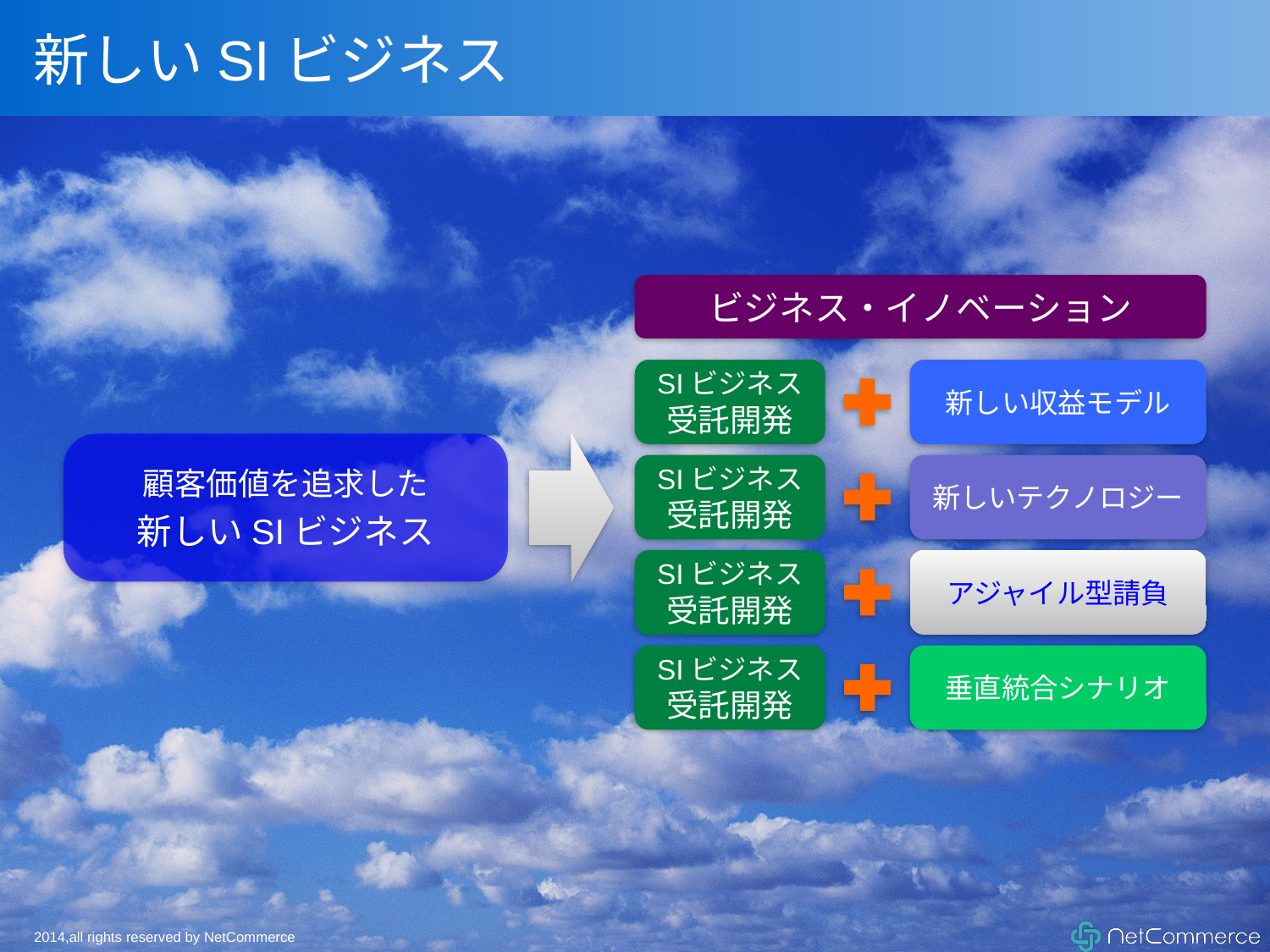

# 新しいSIビジネス
ビジネス・イノベーション
SIビジネス
受託開発
新しい収益モデル

SIビジネス
受託開発
新しいテクノロジー

SIビジネス
受託開発
アジャイル型請負

SIビジネス
受託開発
垂直統合シナリオ

顧客価値を追求した
新しいSIビジネス